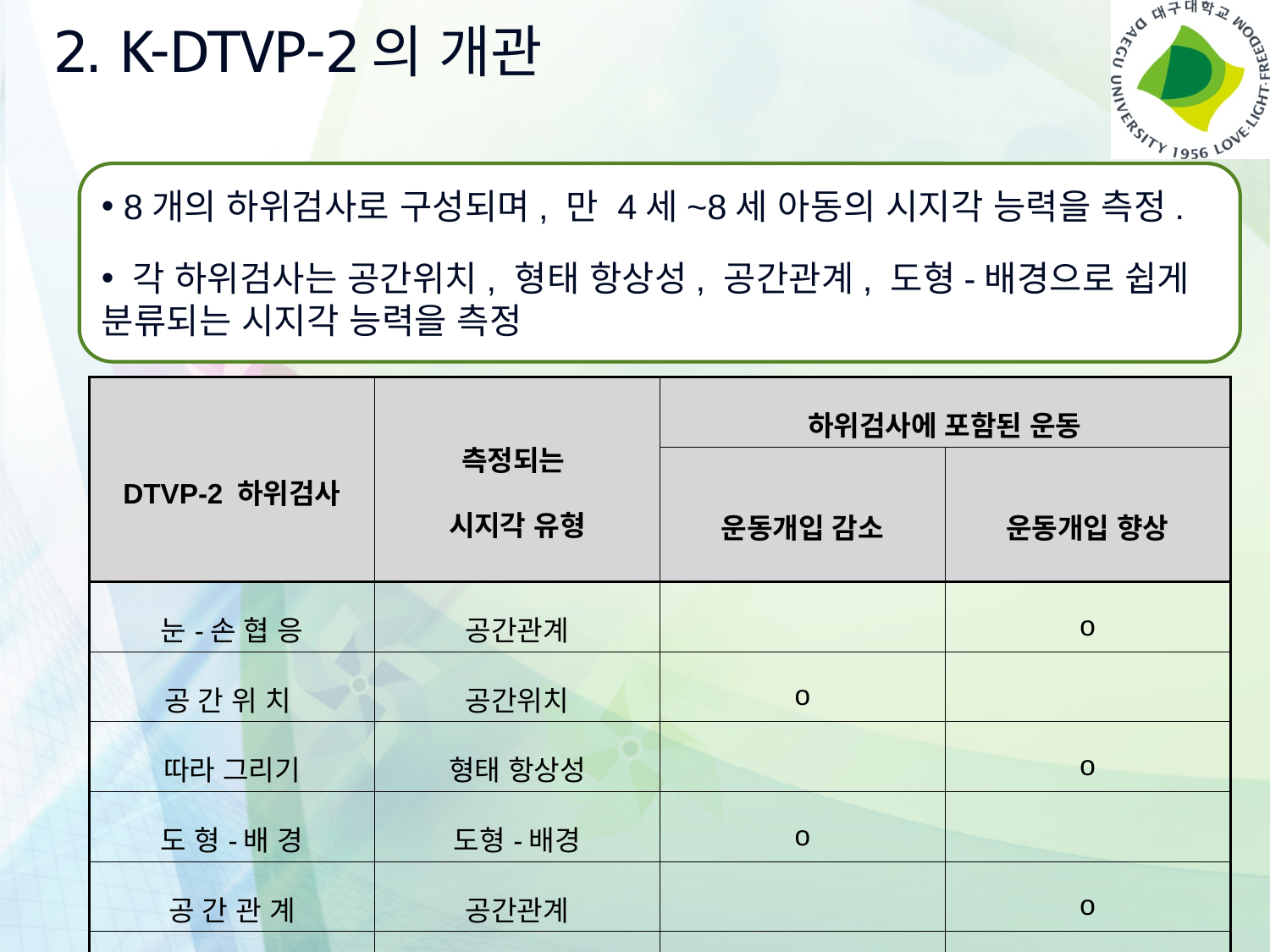

# 2. K-DTVP-2의 개관
 8개의 하위검사로 구성되며, 만 4세~8세 아동의 시지각 능력을 측정.

 각 하위검사는 공간위치, 형태 항상성, 공간관계, 도형-배경으로 쉽게 분류되는 시지각 능력을 측정
| DTVP-2 하위검사 | 측정되는 시지각 유형 | 하위검사에 포함된 운동 |  |
| --- | --- | --- | --- |
|  |  | 운동개입 감소 | 운동개입 향상 |
| 눈-손 협 응 | 공간관계 |  | o |
| 공 간 위 치 | 공간위치 | o |  |
| 따라 그리기 | 형태 항상성 |  | o |
| 도 형-배 경 | 도형-배경 | o |  |
| 공 간 관 계 | 공간관계 |  | o |
| 시 각 통 합 | 형태 항상성 | o |  |
| 시각-운동 속도 | 형태 항상성 |  | o |
| 형태 향상성 | 형태 항상성 | o |  |